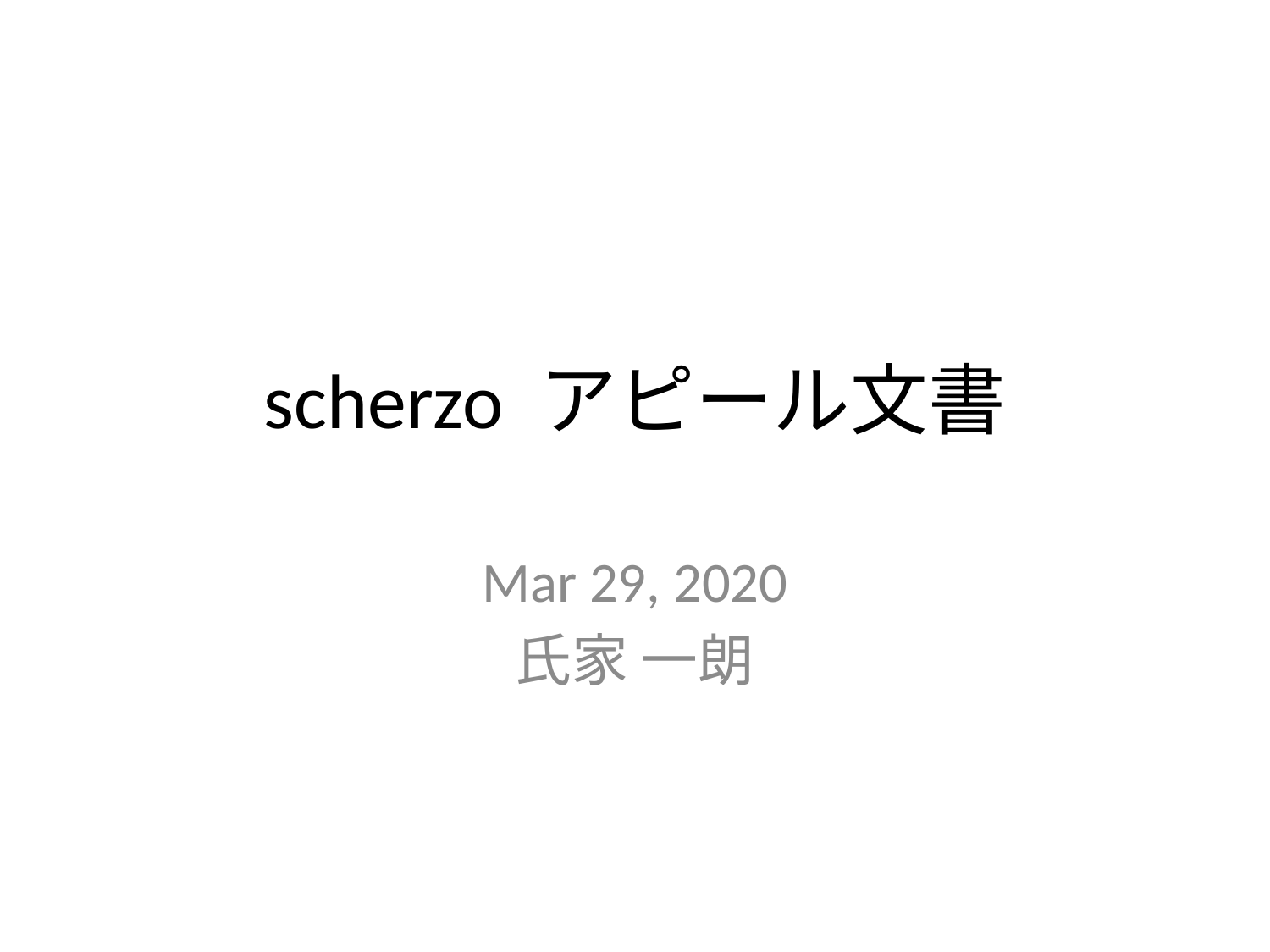

# scherzo アピール文書
Mar 29, 2020
氏家 一朗